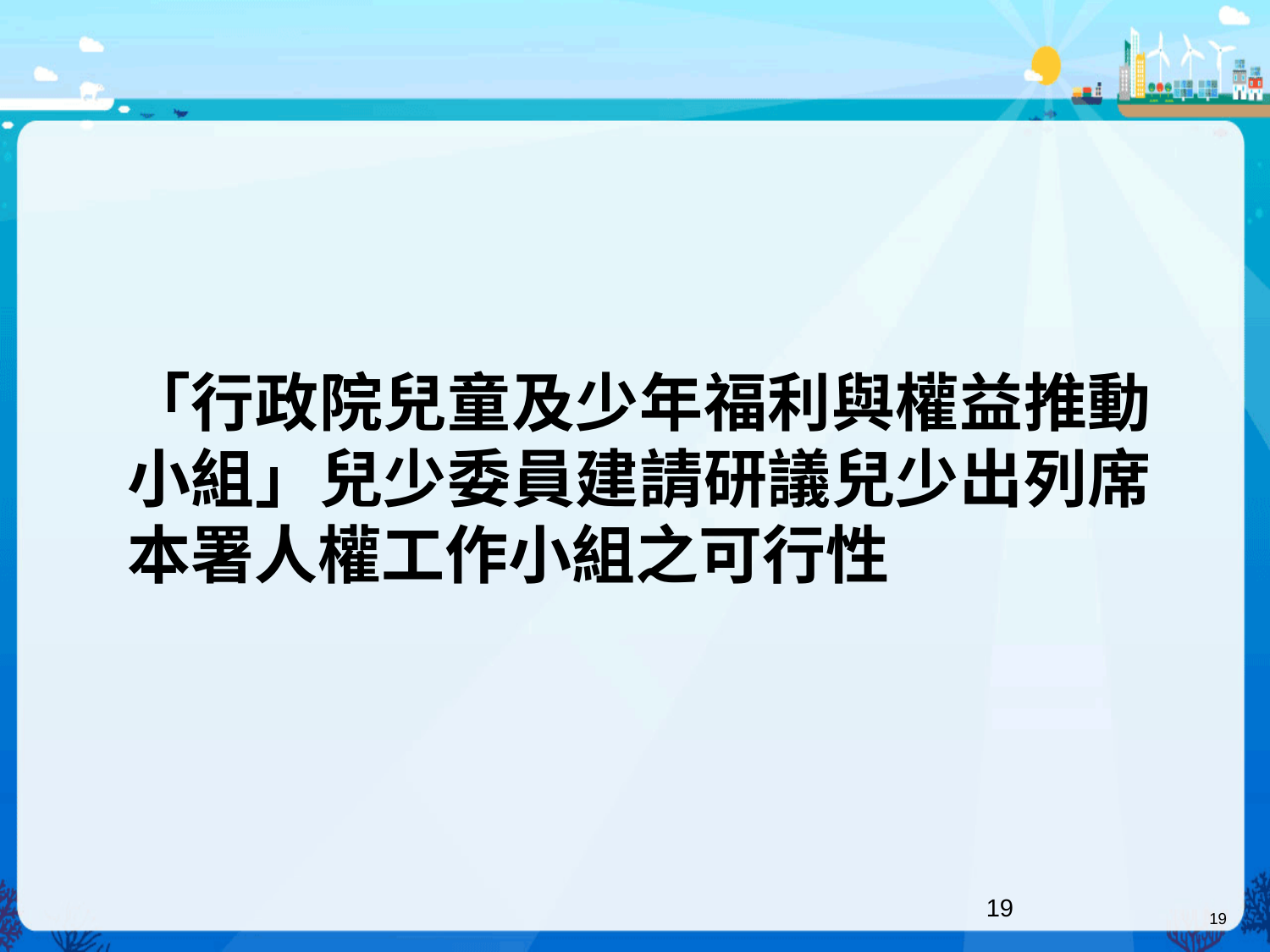

「行政院兒童及少年福利與權益推動小組」兒少委員建請研議兒少出列席本署人權工作小組之可行性
19